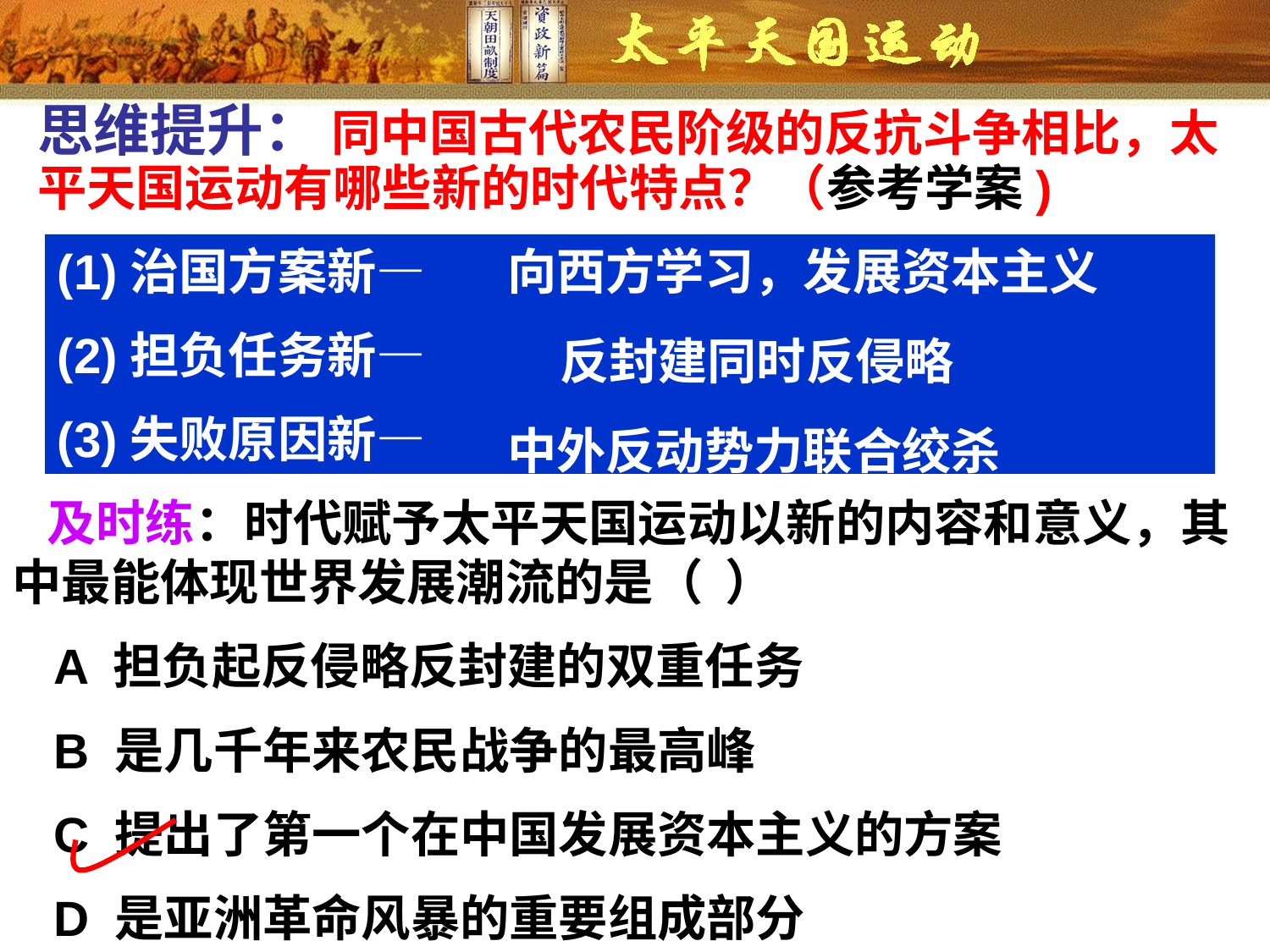

思维提升： 同中国古代农民阶级的反抗斗争相比，太平天国运动有哪些新的时代特点？（参考学案)

向西方学习，发展资本主义
(1)治国方案新—
(2)担负任务新—
(3)失败原因新—
反封建同时反侵略
中外反动势力联合绞杀
  及时练：时代赋予太平天国运动以新的内容和意义，其中最能体现世界发展潮流的是（  ）
   A 担负起反侵略反封建的双重任务
   B 是几千年来农民战争的最高峰
   C 提出了第一个在中国发展资本主义的方案
   D 是亚洲革命风暴的重要组成部分